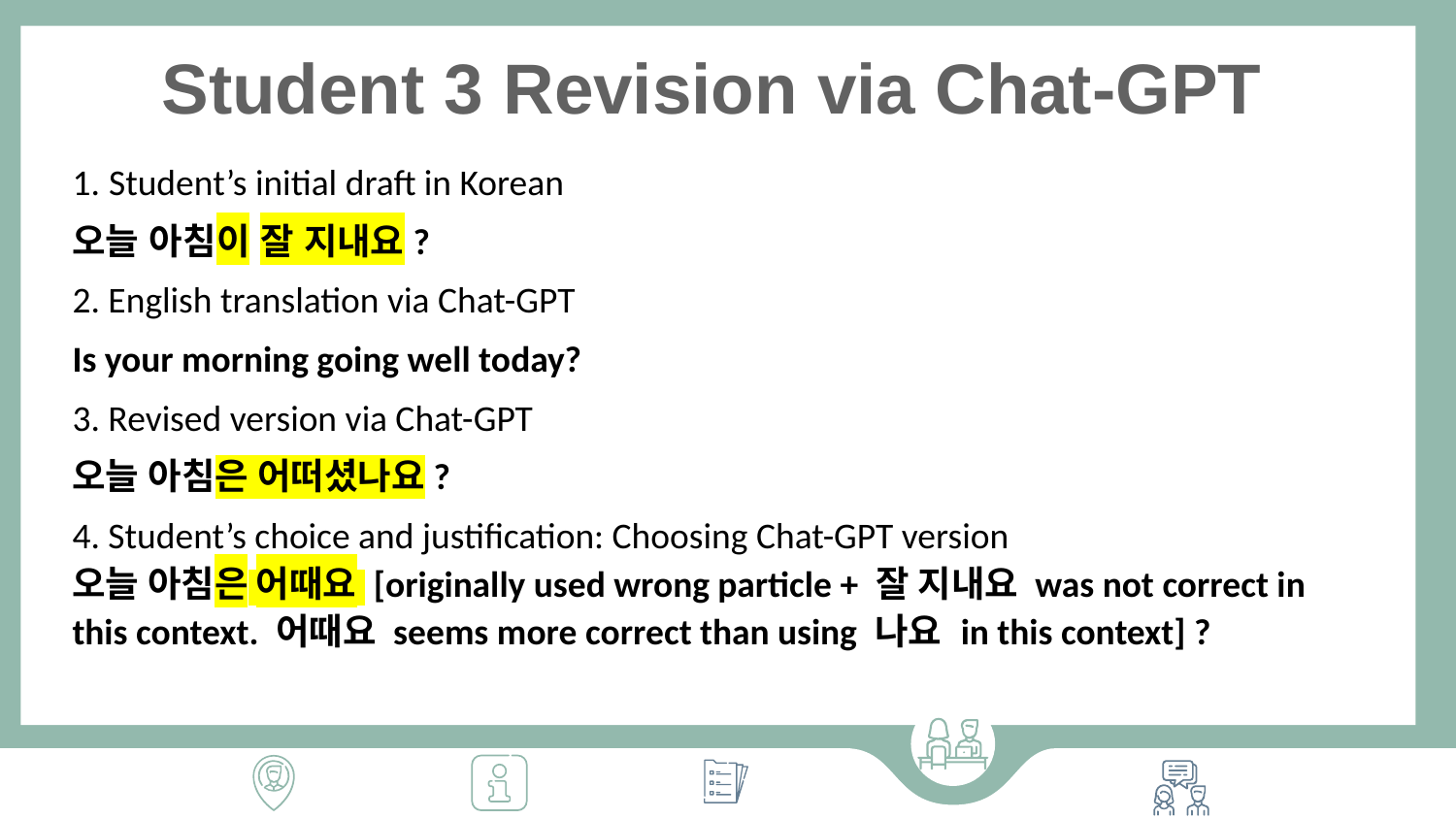

# Student 3 Revision via Chat-GPT
Student’s initial draft in Korean
오늘 아침이 잘 지내요?
2. English translation via Chat-GPT
Is your morning going well today?
3. Revised version via Chat-GPT
오늘 아침은 어떠셨나요?
4. Student’s choice and justification: Choosing Chat-GPT version
오늘 아침은 어때요 [originally used wrong particle + 잘 지내요 was not correct in this context. 어때요 seems more correct than using 나요 in this context] ?

a